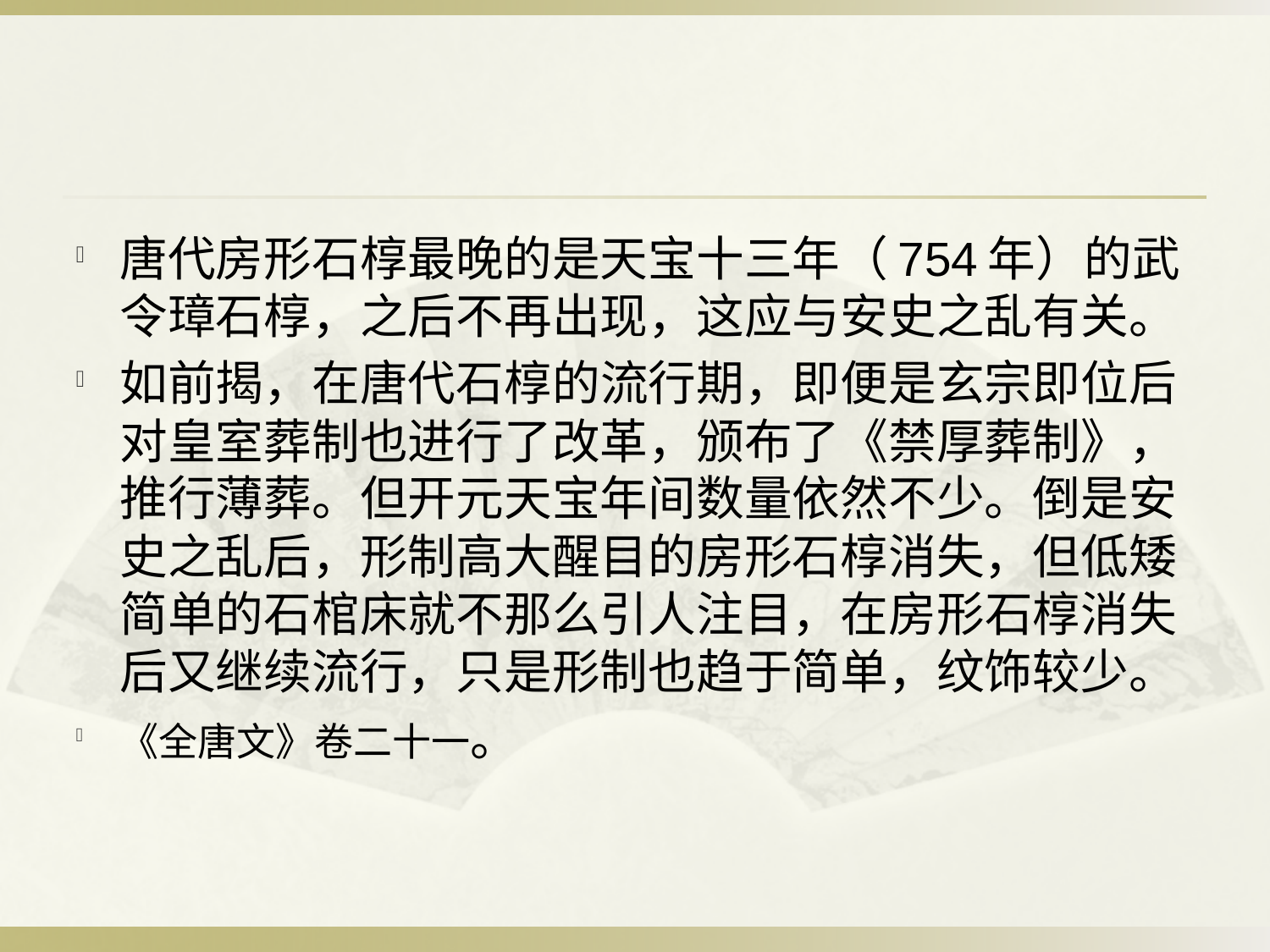

#
唐代房形石椁最晚的是天宝十三年（754年）的武令璋石椁，之后不再出现，这应与安史之乱有关。
如前揭，在唐代石椁的流行期，即便是玄宗即位后对皇室葬制也进行了改革，颁布了《禁厚葬制》，推行薄葬。但开元天宝年间数量依然不少。倒是安史之乱后，形制高大醒目的房形石椁消失，但低矮简单的石棺床就不那么引人注目，在房形石椁消失后又继续流行，只是形制也趋于简单，纹饰较少。
《全唐文》卷二十一。